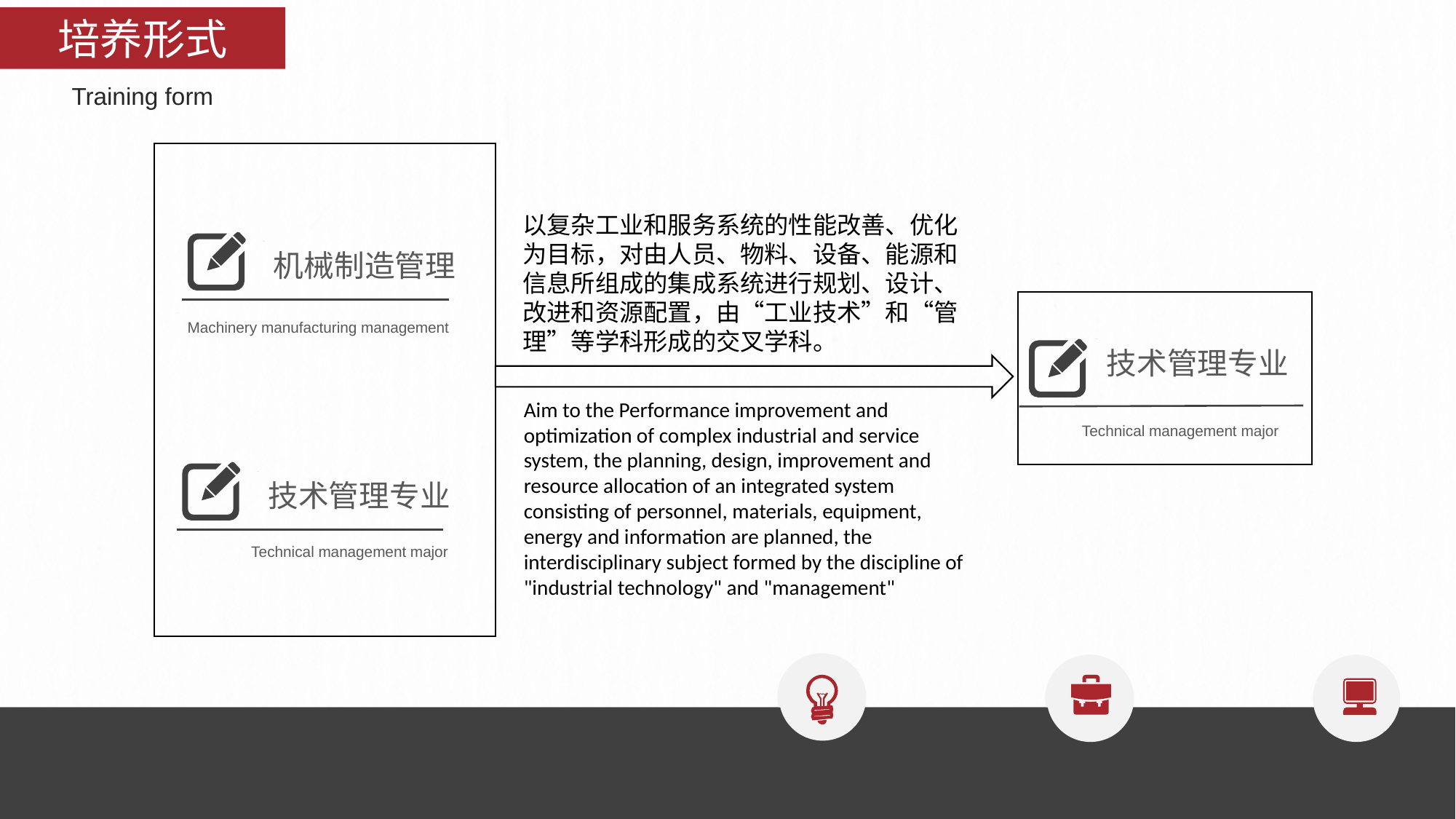

培养形式
Training form

以复杂工业和服务系统的性能改善、优化为目标，对由人员、物料、设备、能源和信息所组成的集成系统进行规划、设计、改进和资源配置，由“工业技术”和“管理”等学科形成的交叉学科。

机械制造管理

Machinery manufacturing management

技术管理专业

Aim to the Performance improvement and optimization of complex industrial and service system, the planning, design, improvement and resource allocation of an integrated system consisting of personnel, materials, equipment, energy and information are planned, the interdisciplinary subject formed by the discipline of "industrial technology" and "management"
Technical management major

技术管理专业
Technical management major